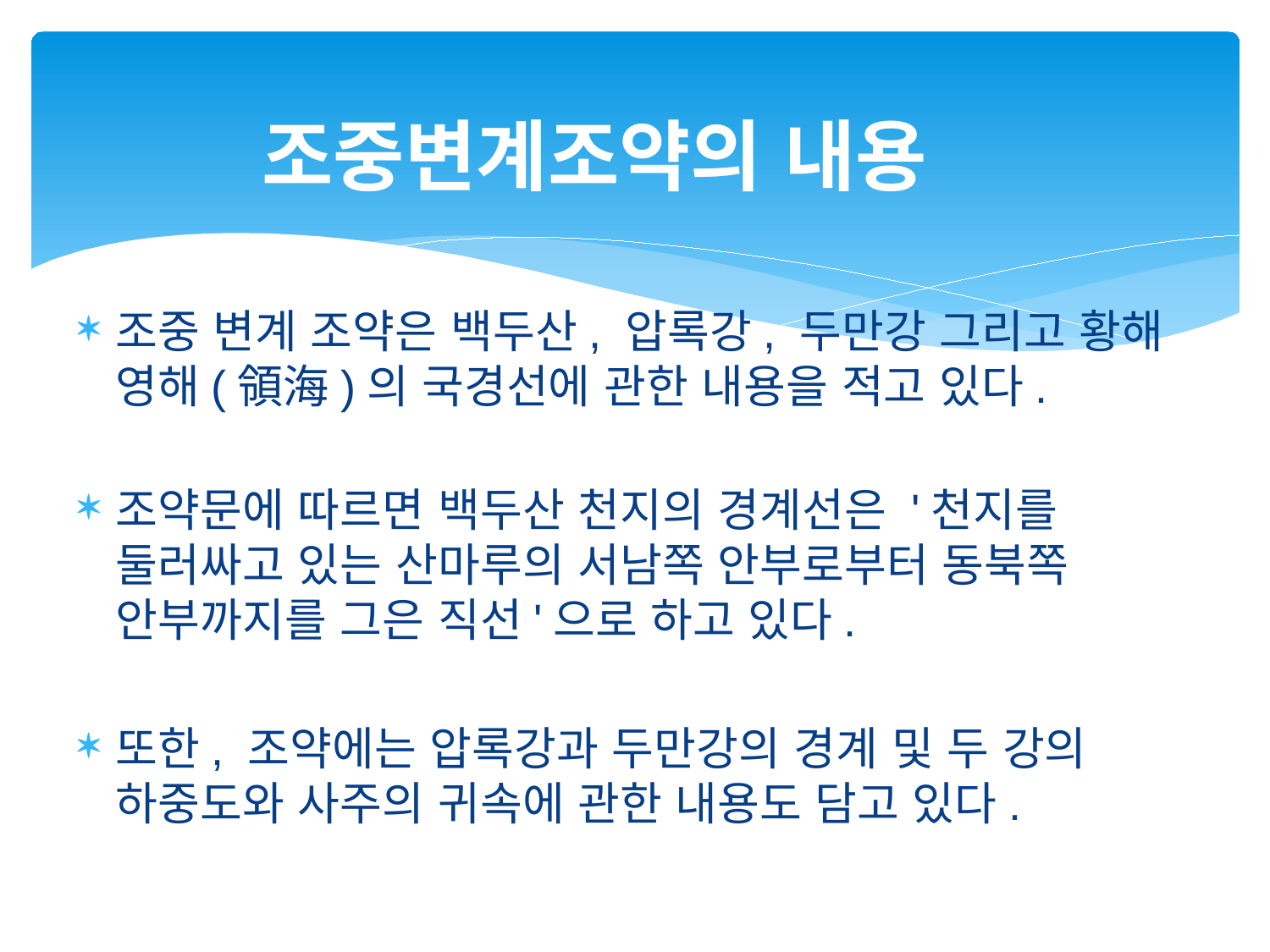

# 조중변계조약의 내용
조중 변계 조약은 백두산, 압록강, 두만강 그리고 황해 영해(領海)의 국경선에 관한 내용을 적고 있다.

조약문에 따르면 백두산 천지의 경계선은 '천지를 둘러싸고 있는 산마루의 서남쪽 안부로부터 동북쪽 안부까지를 그은 직선'으로 하고 있다.

또한, 조약에는 압록강과 두만강의 경계 및 두 강의 하중도와 사주의 귀속에 관한 내용도 담고 있다.